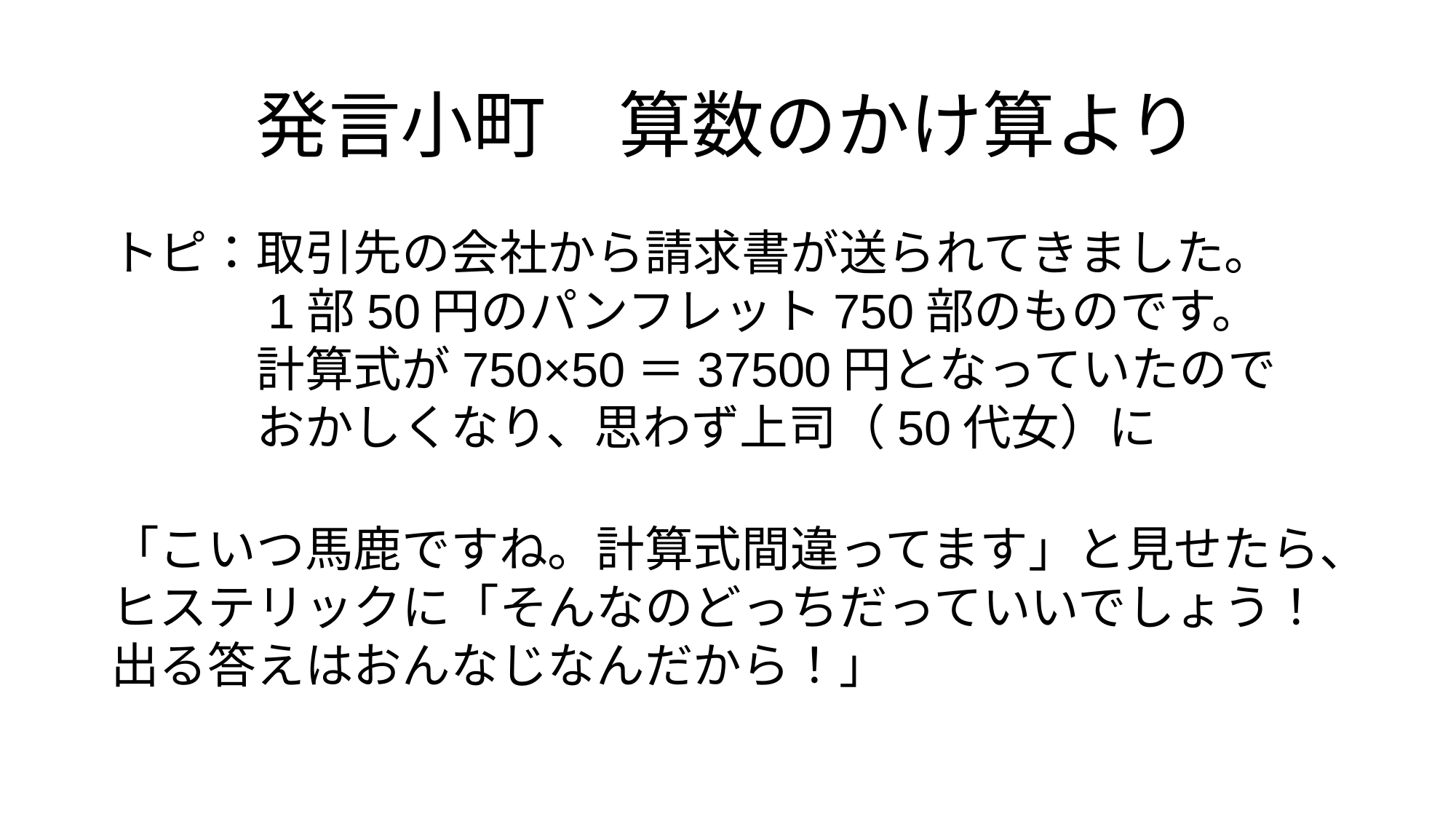

# 発言小町　算数のかけ算より
トピ：取引先の会社から請求書が送られてきました。
　　　1部50円のパンフレット750部のものです。
　　　計算式が750×50＝37500円となっていたので
　　　おかしくなり、思わず上司（50代女）に
「こいつ馬鹿ですね。計算式間違ってます」と見せたら、ヒステリックに「そんなのどっちだっていいでしょう！
出る答えはおんなじなんだから！」